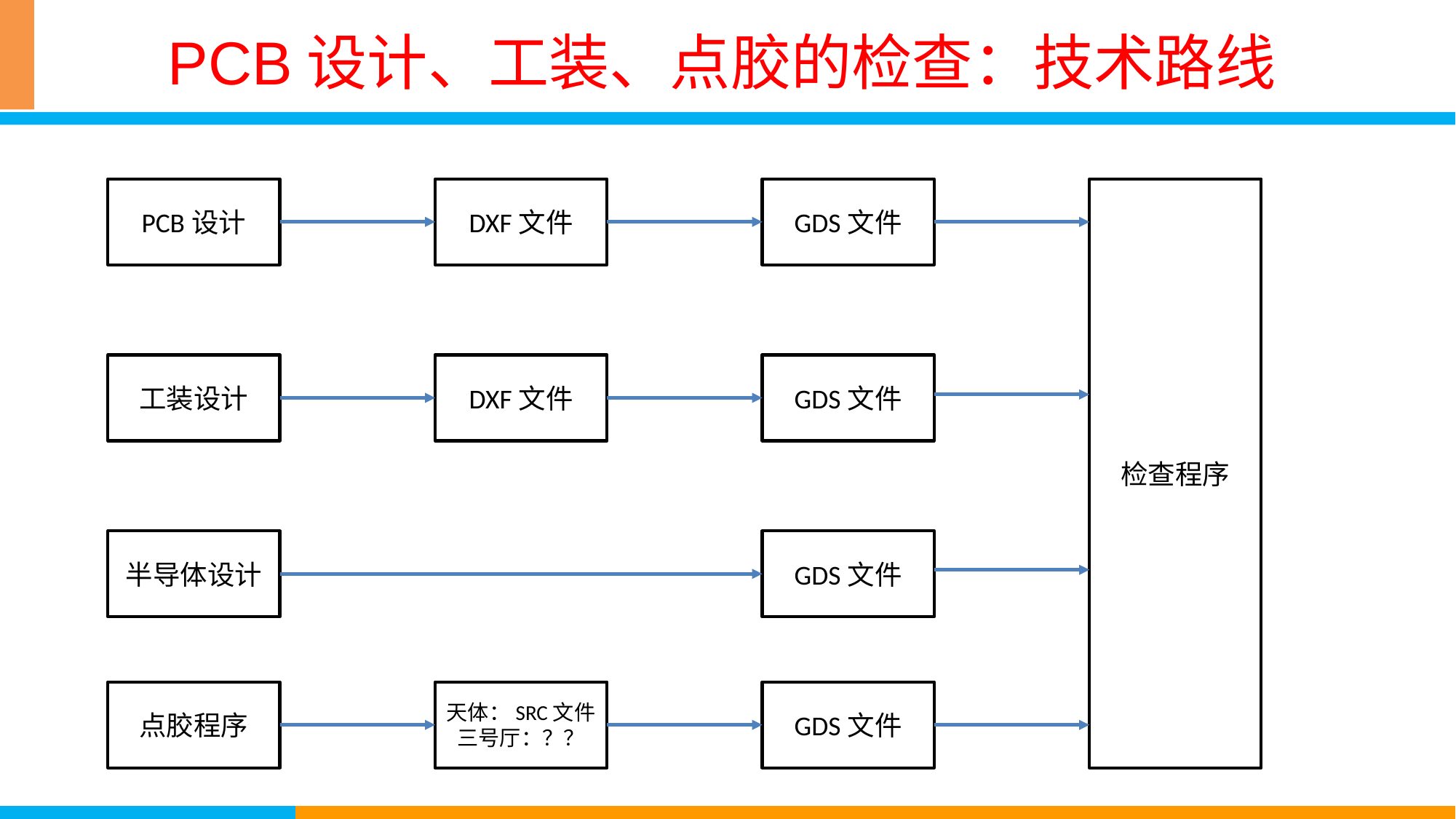

# PCB设计、工装、点胶的检查：技术路线
检查程序
PCB设计
工装设计
半导体设计
点胶程序
DXF文件
GDS文件
DXF文件
GDS文件
GDS文件
天体：SRC文件
三号厅：？？
GDS文件